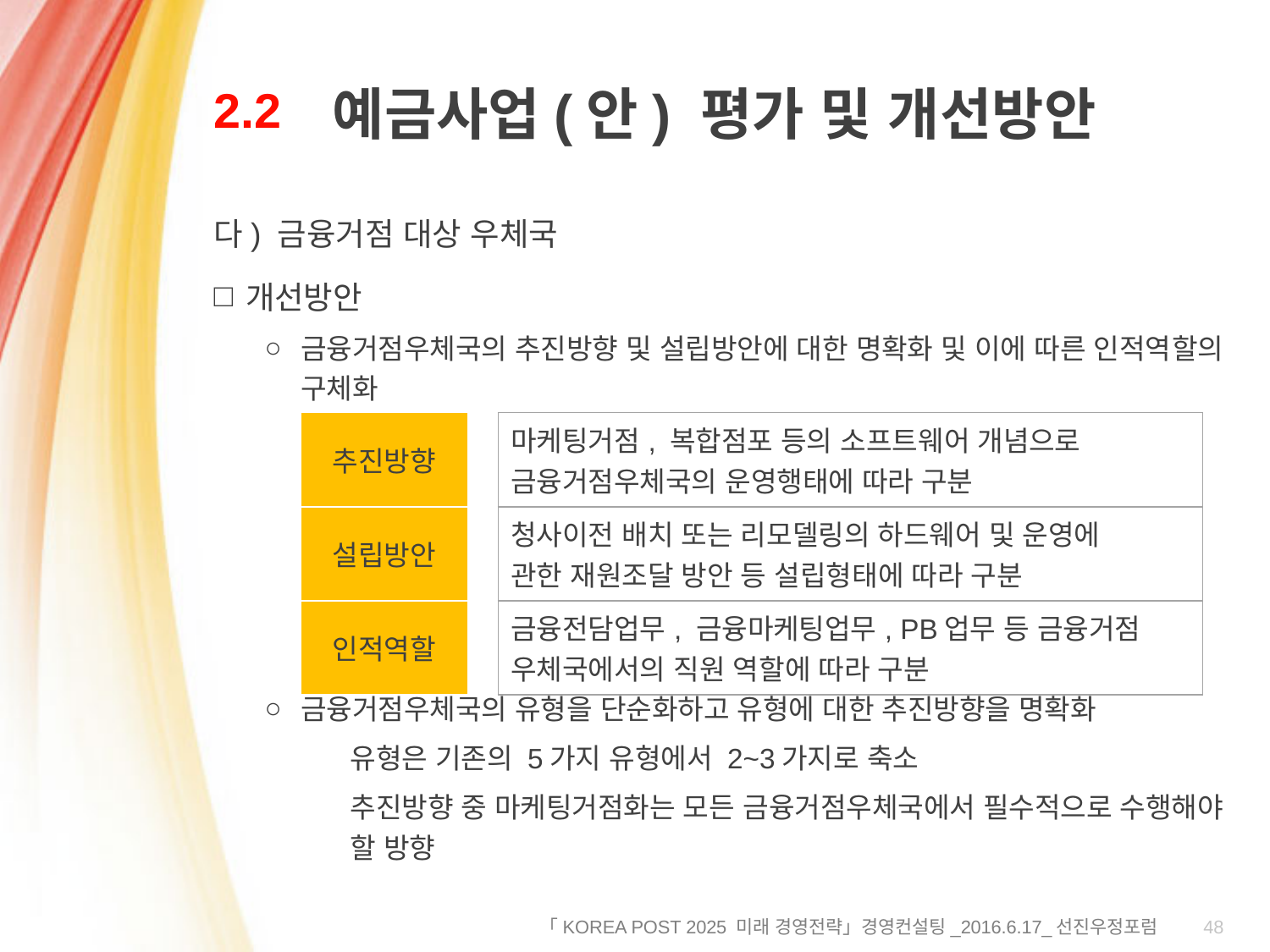

# 2.2
예금사업(안) 평가 및 개선방안
다) 금융거점 대상 우체국
개선방안
금융거점우체국의 추진방향 및 설립방안에 대한 명확화 및 이에 따른 인적역할의 구체화

금융거점우체국의 유형을 단순화하고 유형에 대한 추진방향을 명확화
유형은 기존의 5가지 유형에서 2~3가지로 축소
추진방향 중 마케팅거점화는 모든 금융거점우체국에서 필수적으로 수행해야 할 방향
| 추진방향 |  | 마케팅거점, 복합점포 등의 소프트웨어 개념으로 금융거점우체국의 운영행태에 따라 구분 |
| --- | --- | --- |
| 설립방안 |  | 청사이전 배치 또는 리모델링의 하드웨어 및 운영에 관한 재원조달 방안 등 설립형태에 따라 구분 |
| 인적역할 |  | 금융전담업무, 금융마케팅업무, PB업무 등 금융거점 우체국에서의 직원 역할에 따라 구분 |
48